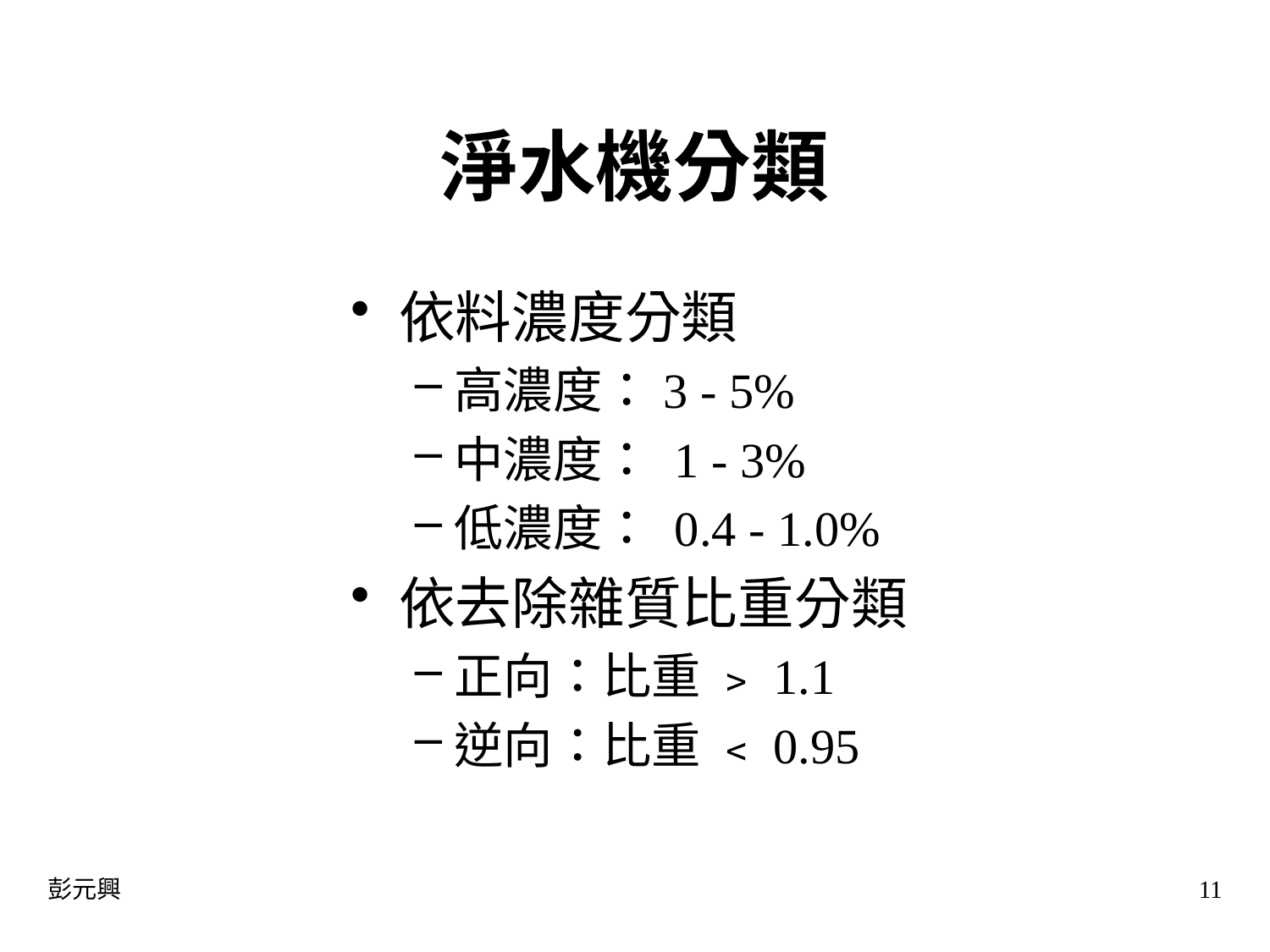

# 淨水機分類
依料濃度分類
高濃度：3 - 5%
中濃度： 1 - 3%
低濃度： 0.4 - 1.0%
依去除雜質比重分類
正向：比重 ﹥1.1
逆向：比重 ﹤0.95
彭元興
11